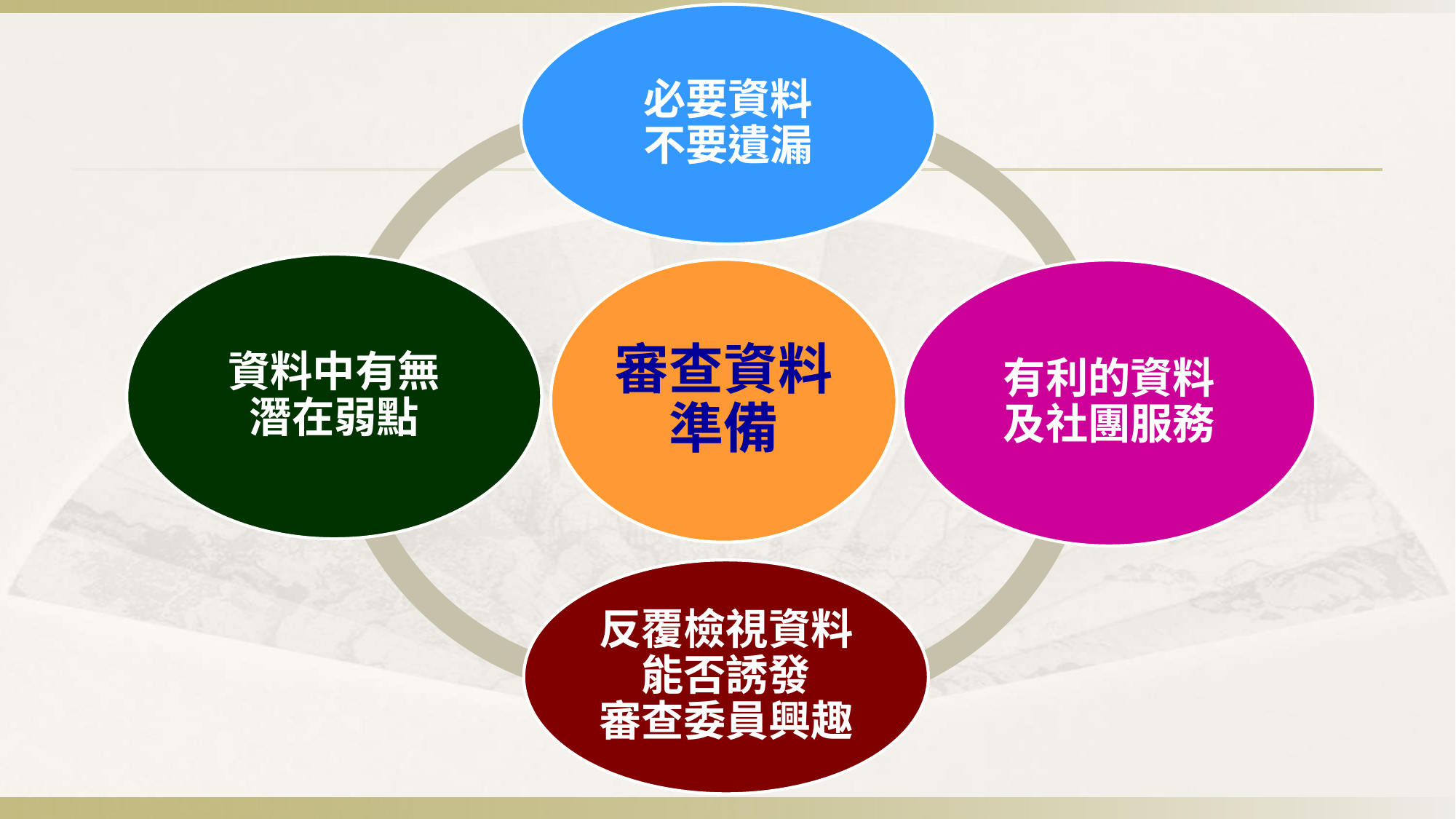

審查資料準備
必要資料
不要遺漏
有利的資料
及社團服務
反覆檢視資料
能否誘發
審查委員興趣
資料中有無
潛在弱點